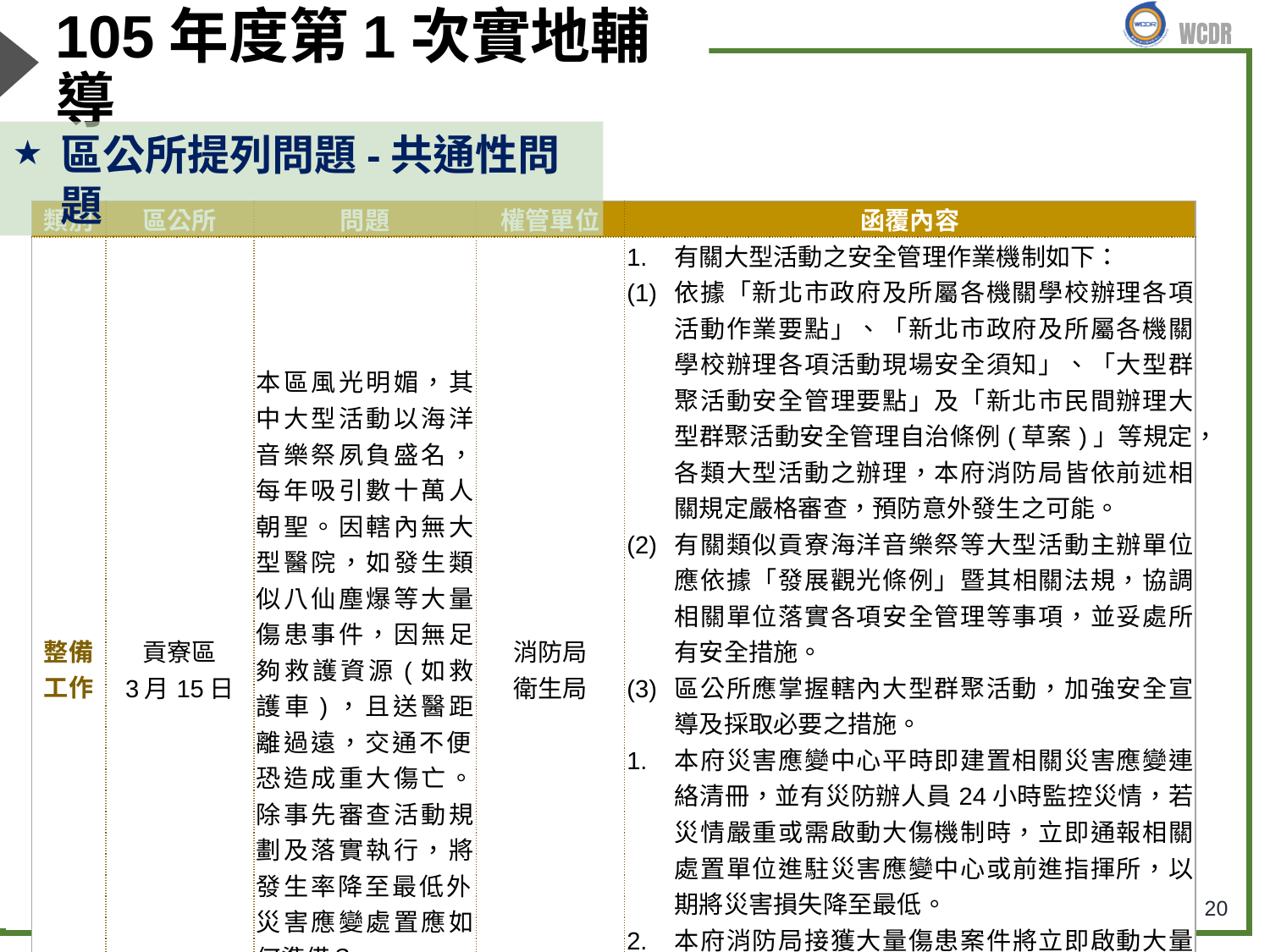

# 105年度第1次實地輔導
區公所提列問題-共通性問題
| 類別 | 區公所 | 問題 | 權管單位 | 函覆內容 |
| --- | --- | --- | --- | --- |
| 整備工作 | 貢寮區 3月15日 | 本區風光明媚，其中大型活動以海洋音樂祭夙負盛名，每年吸引數十萬人朝聖。因轄內無大型醫院，如發生類似八仙塵爆等大量傷患事件，因無足夠救護資源(如救護車)，且送醫距離過遠，交通不便，恐造成重大傷亡。除事先審查活動規劃及落實執行，將發生率降至最低外，災害應變處置應如何準備？ | 消防局 衛生局 | 有關大型活動之安全管理作業機制如下： 依據「新北市政府及所屬各機關學校辦理各項活動作業要點」、「新北市政府及所屬各機關學校辦理各項活動現場安全須知」、「大型群聚活動安全管理要點」及「新北市民間辦理大型群聚活動安全管理自治條例(草案)」等規定，各類大型活動之辦理，本府消防局皆依前述相關規定嚴格審查，預防意外發生之可能。 有關類似貢寮海洋音樂祭等大型活動主辦單位應依據「發展觀光條例」暨其相關法規，協調相關單位落實各項安全管理等事項，並妥處所有安全措施。 區公所應掌握轄內大型群聚活動，加強安全宣導及採取必要之措施。 本府災害應變中心平時即建置相關災害應變連絡清冊，並有災防辦人員24小時監控災情，若災情嚴重或需啟動大傷機制時，立即通報相關處置單位進駐災害應變中心或前進指揮所，以期將災害損失降至最低。 本府消防局接獲大量傷患案件將立即啟動大量傷患機制，除依權責調派本局救護車及鄰近縣市相關機關(購)支援，並通報大傷權責機關(衛生局)到場協助。必要時協請衛生福利部支援。 |
20